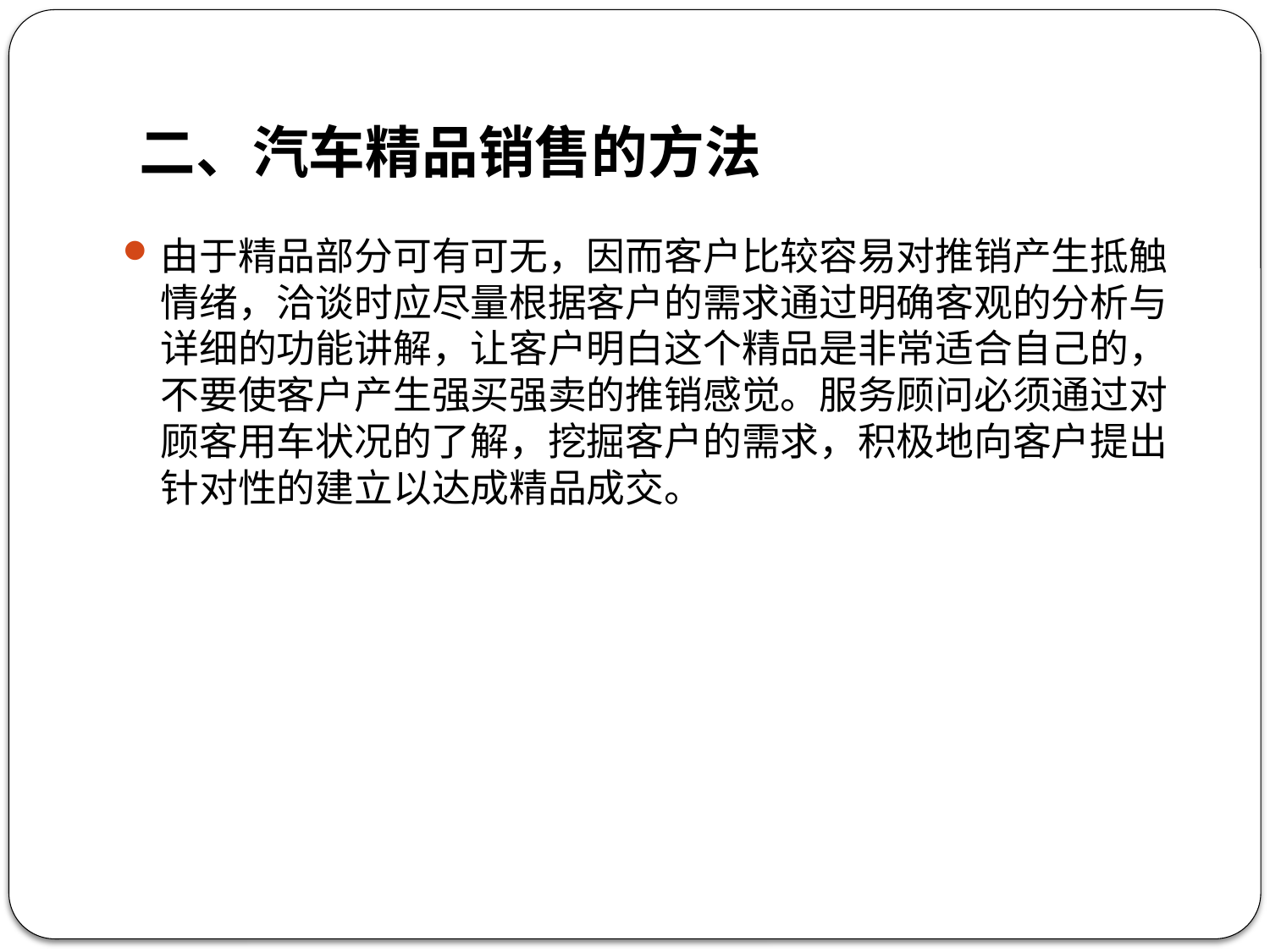

# 二、汽车精品销售的方法
由于精品部分可有可无，因而客户比较容易对推销产生抵触情绪，洽谈时应尽量根据客户的需求通过明确客观的分析与详细的功能讲解，让客户明白这个精品是非常适合自己的，不要使客户产生强买强卖的推销感觉。服务顾问必须通过对顾客用车状况的了解，挖掘客户的需求，积极地向客户提出针对性的建立以达成精品成交。